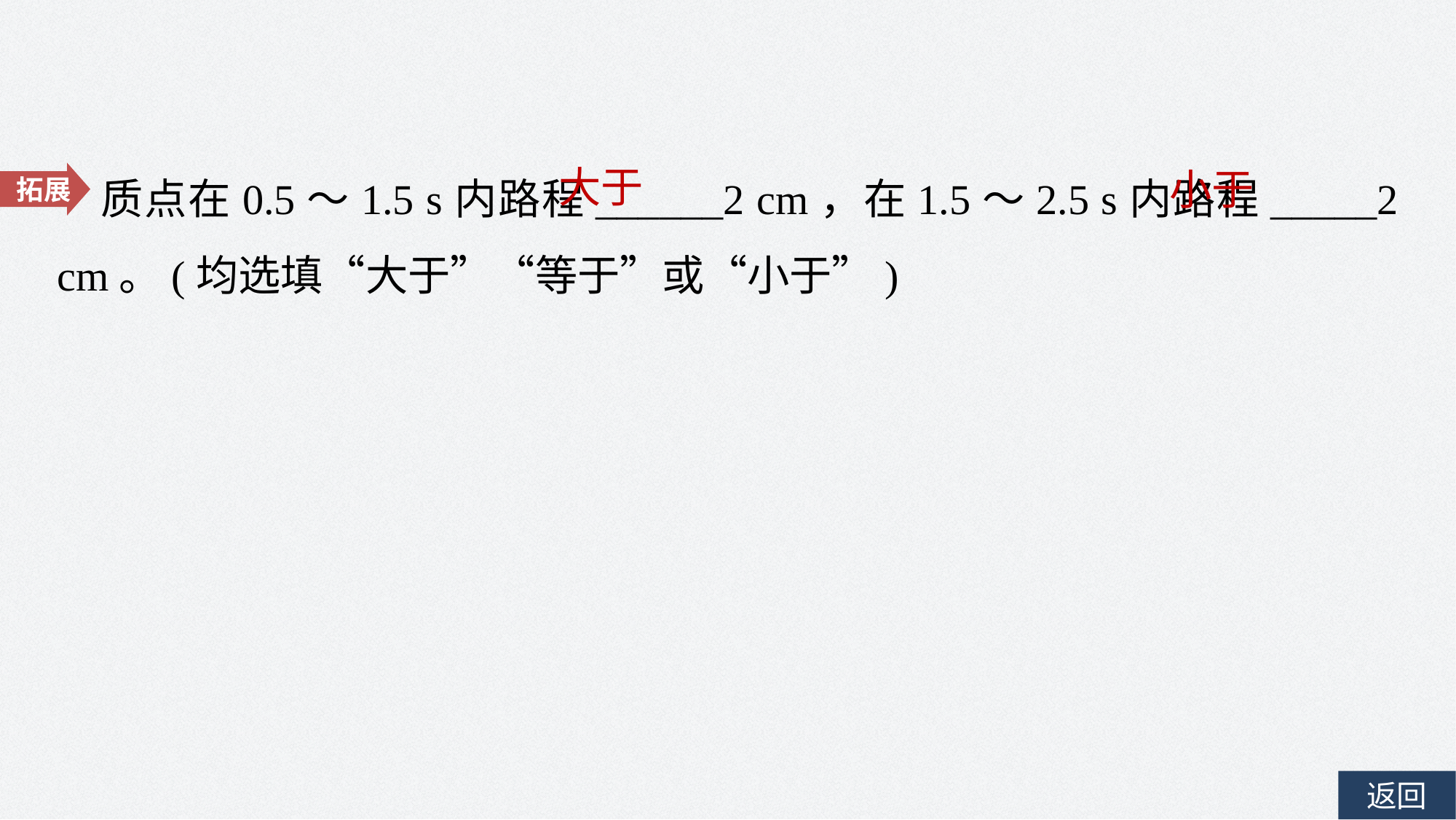

质点在0.5～1.5 s内路程______2 cm，在1.5～2.5 s内路程_____2 cm。(均选填“大于”“等于”或“小于”)
大于
小于

拓展
返回